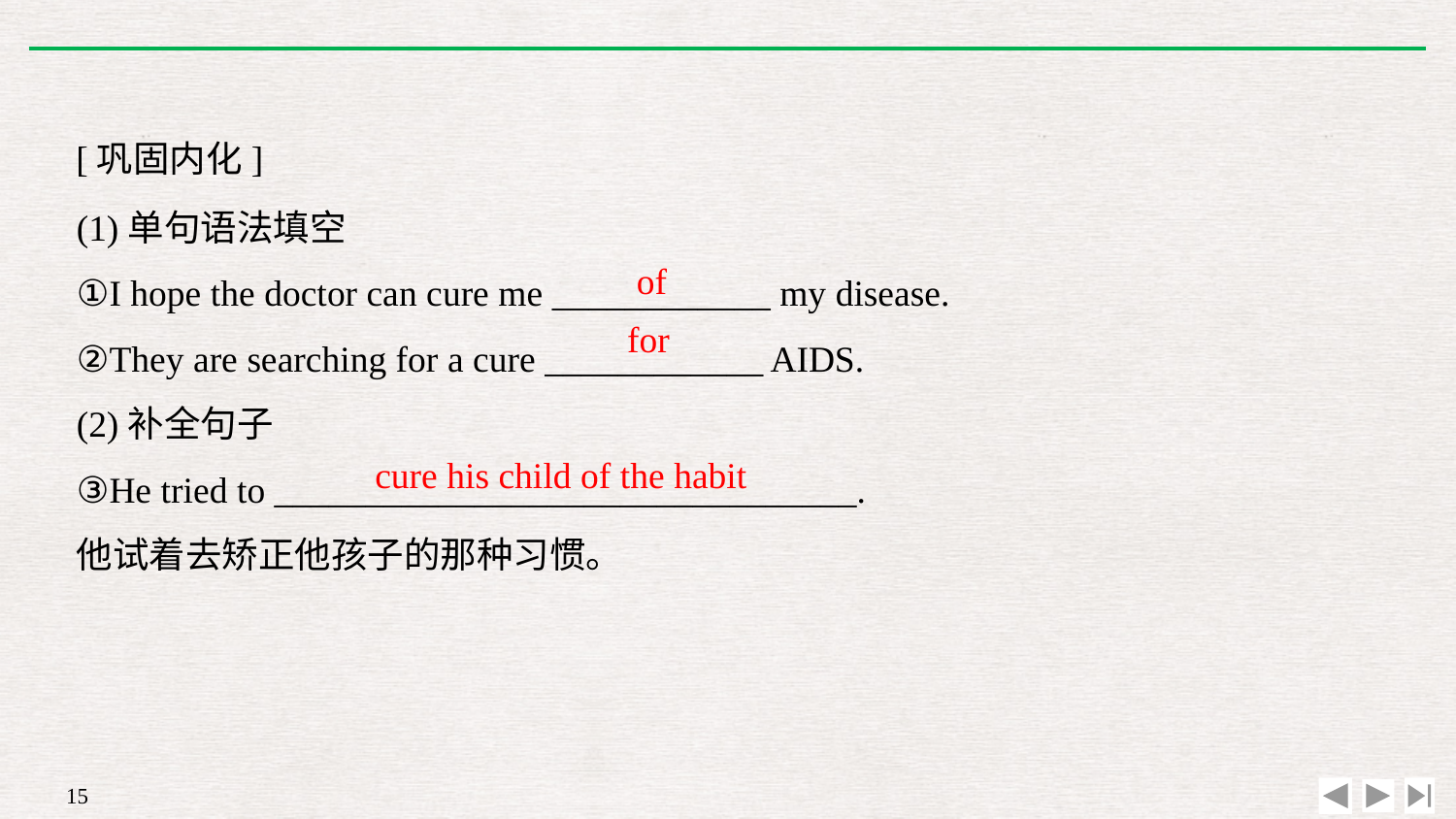

[巩固内化]
(1)单句语法填空
①I hope the doctor can cure me ____________ my disease.
②They are searching for a cure ____________ AIDS.
(2)补全句子
③He tried to ________________________________.
他试着去矫正他孩子的那种习惯。
of
for
cure his child of the habit